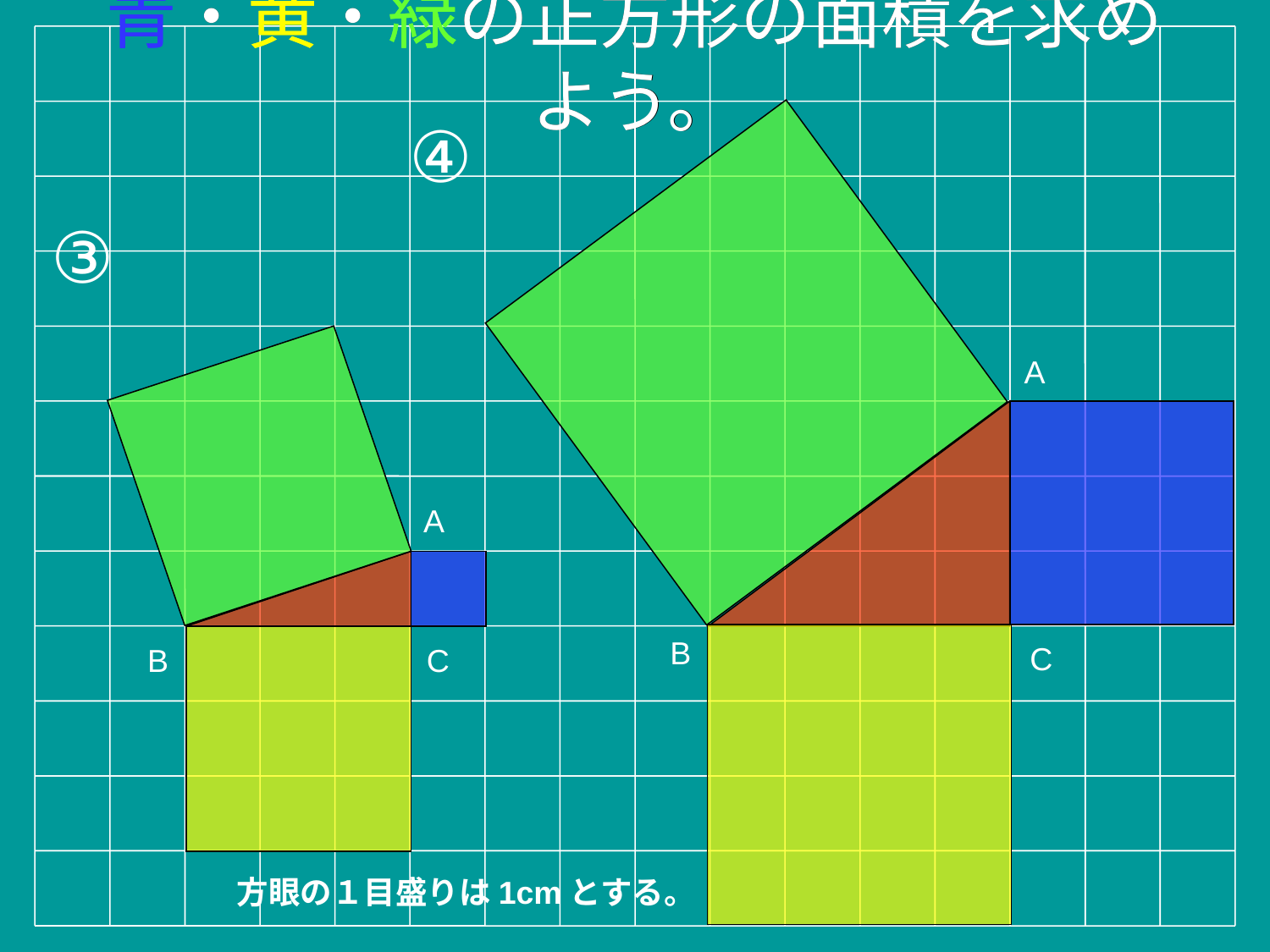

# 青・黄・緑の正方形の面積を求めよう。
青・黄・緑の正方形の面積を求めよう。

A

B
C

④

③

A

B
C

方眼の１目盛りは1cmとする。